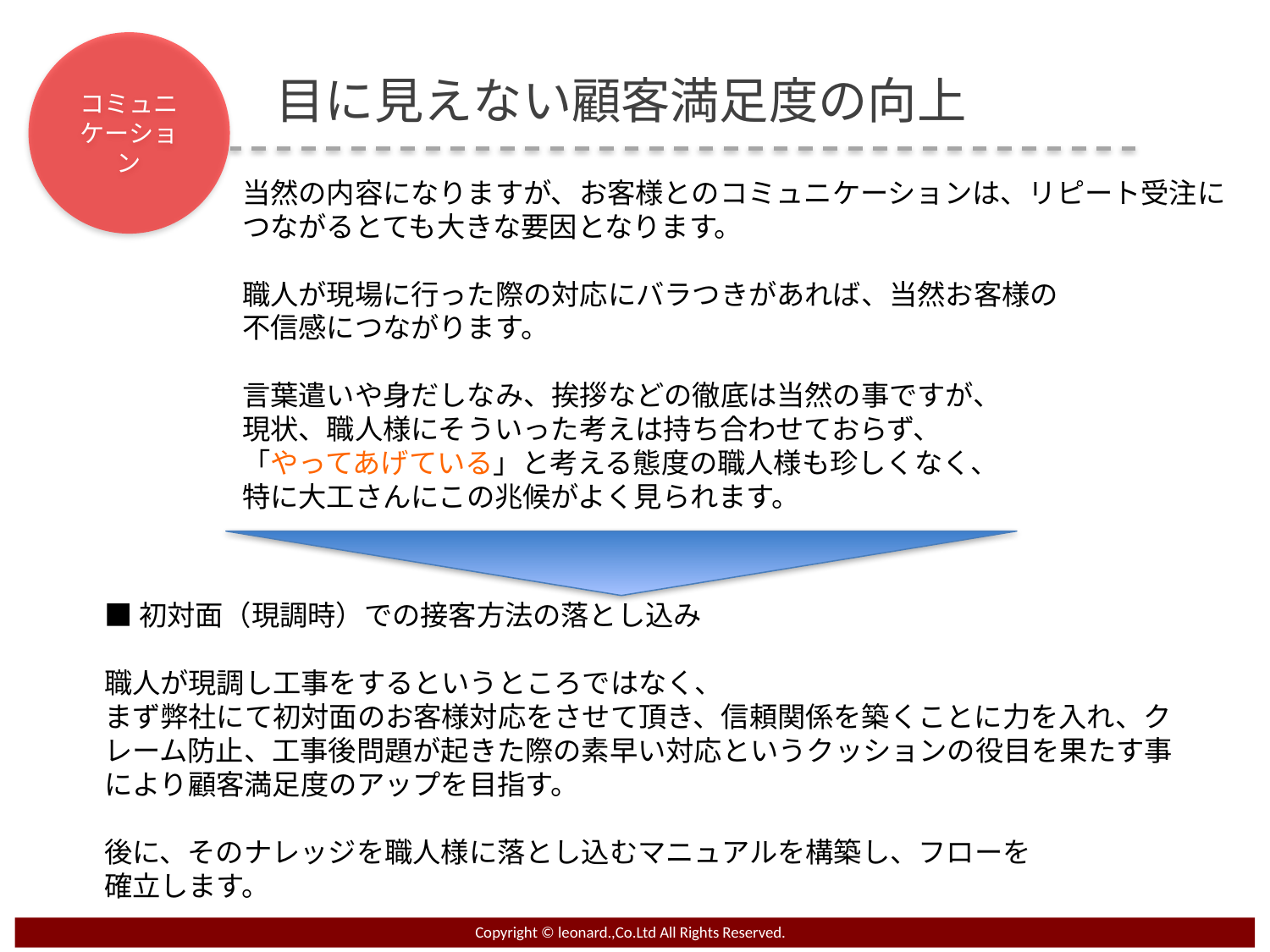

コミュニケーション
目に見えない顧客満足度の向上
当然の内容になりますが、お客様とのコミュニケーションは、リピート受注に
つながるとても大きな要因となります。

職人が現場に行った際の対応にバラつきがあれば、当然お客様の
不信感につながります。

言葉遣いや身だしなみ、挨拶などの徹底は当然の事ですが、
現状、職人様にそういった考えは持ち合わせておらず、
「やってあげている」と考える態度の職人様も珍しくなく、
特に大工さんにこの兆候がよく見られます。

■初対面（現調時）での接客方法の落とし込み

職人が現調し工事をするというところではなく、
まず弊社にて初対面のお客様対応をさせて頂き、信頼関係を築くことに力を入れ、クレーム防止、工事後問題が起きた際の素早い対応というクッションの役目を果たす事により顧客満足度のアップを目指す。

後に、そのナレッジを職人様に落とし込むマニュアルを構築し、フローを
確立します。